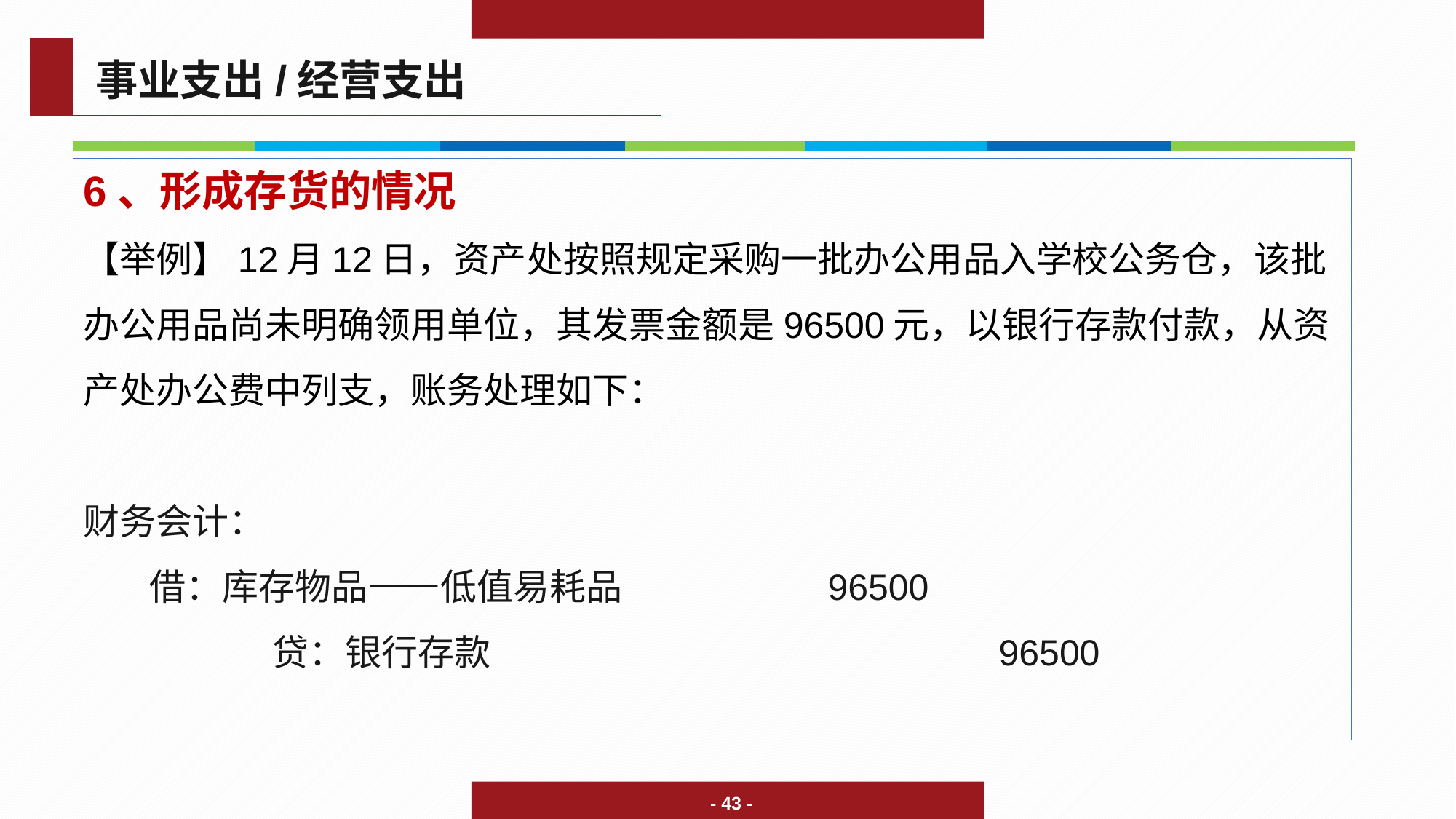

事业支出/经营支出

6、形成存货的情况
【举例】12月12日，资产处按照规定采购一批办公用品入学校公务仓，该批办公用品尚未明确领用单位，其发票金额是96500元，以银行存款付款，从资产处办公费中列支，账务处理如下：

财务会计：
       借：库存物品——低值易耗品                        96500
                      贷：银行存款                                                             96500

- 43 -